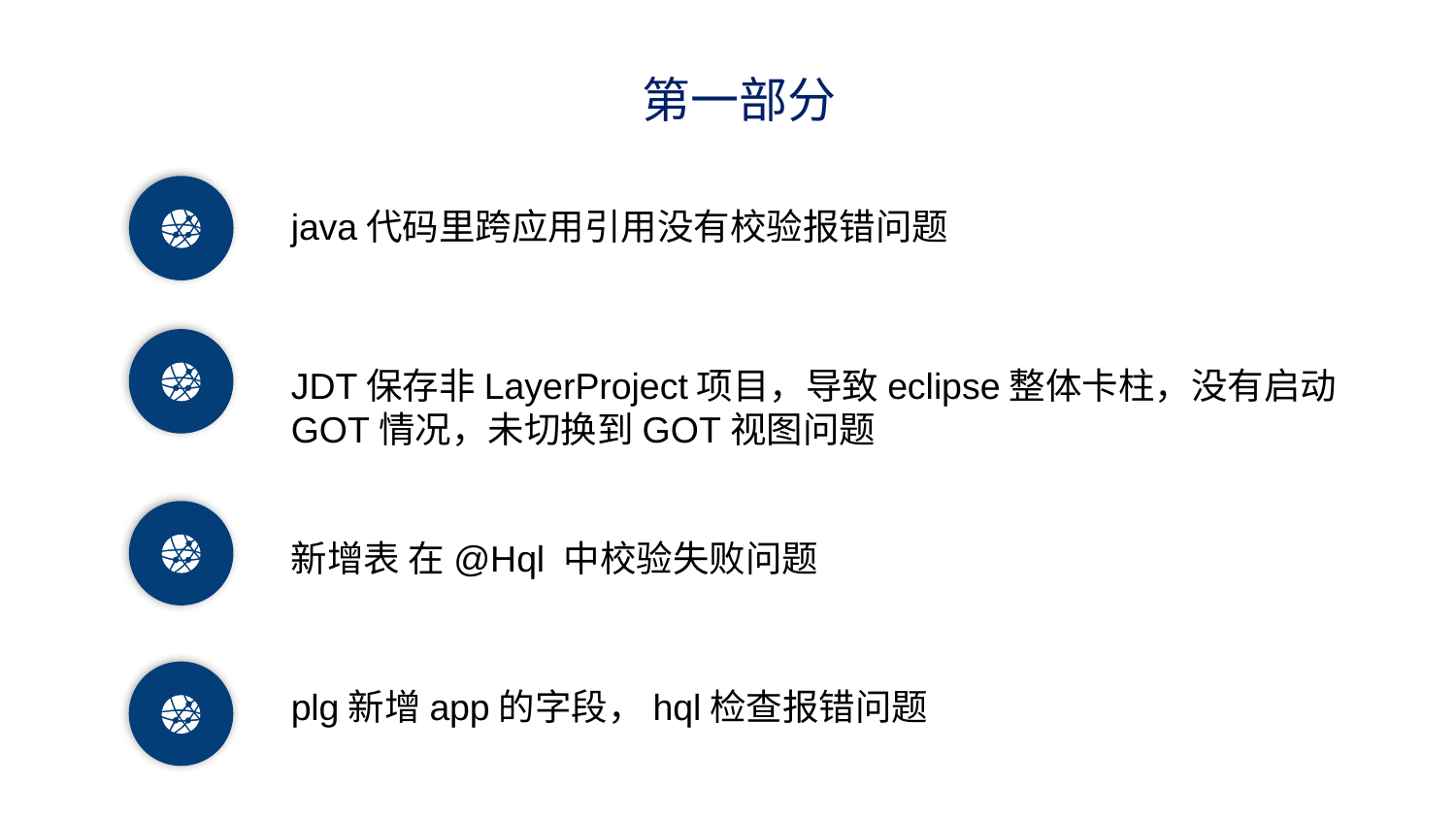

第一部分

java代码里跨应用引用没有校验报错问题

JDT保存非LayerProject项目，导致eclipse整体卡柱，没有启动GOT情况，未切换到GOT视图问题

新增表 在@Hql 中校验失败问题

plg新增app的字段，hql检查报错问题